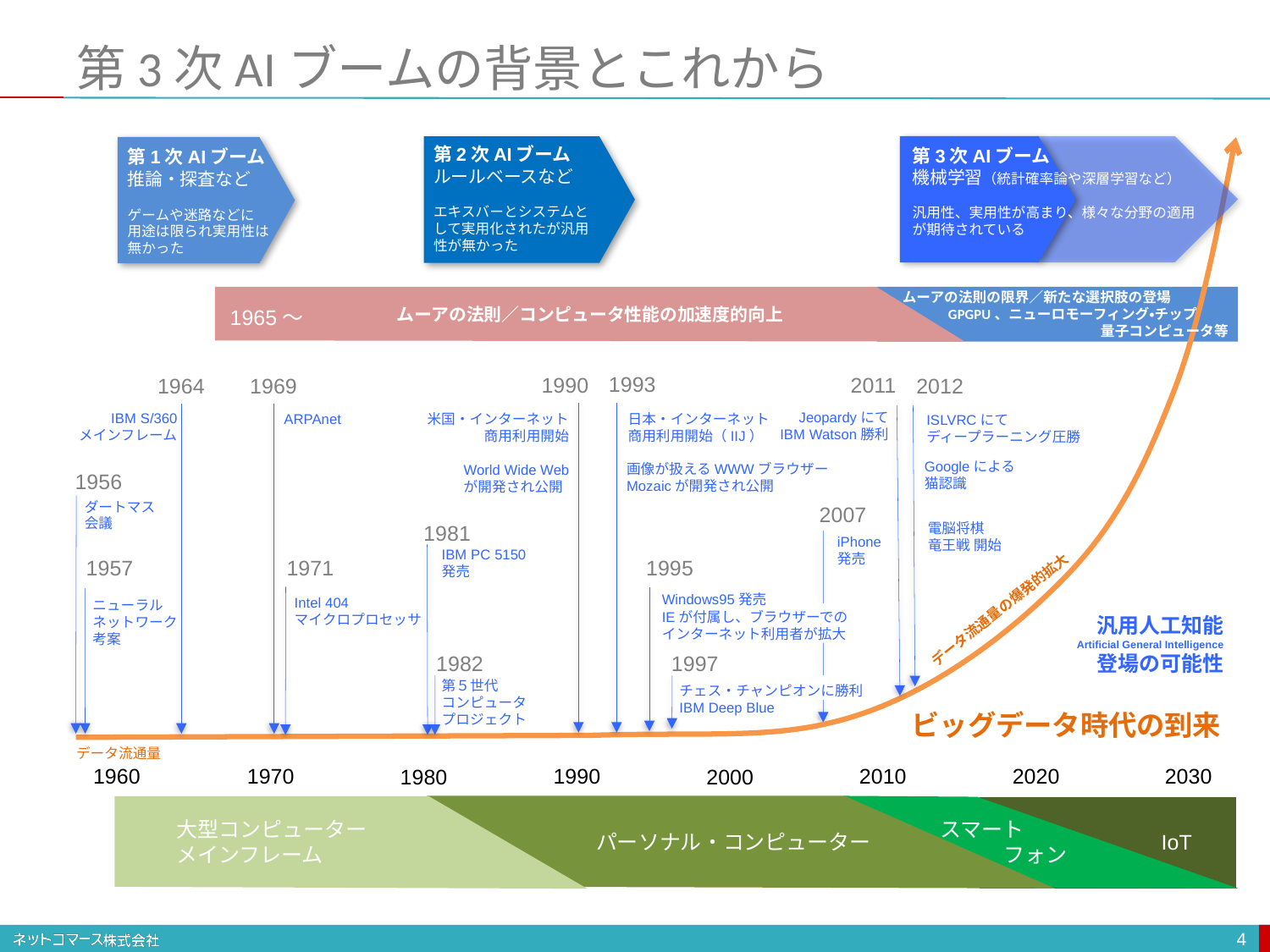

# 第3次AIブームの背景とこれから

第2次AIブーム
ルールベースなど

エキスバーとシステムとして実用化されたが汎用性が無かった

第3次AIブーム
機械学習（統計確率論や深層学習など）

汎用性、実用性が高まり、様々な分野の適用が期待されている
第1次AIブーム
推論・探査など

ゲームや迷路などに
用途は限られ実用性は
無かった
ムーアの法則の限界／新たな選択肢の登場
　　　GPGPU、ニューロモーフィング・チップ
　　　　　　　　　　　　　　量子コンピュータ等
ムーアの法則／コンピュータ性能の加速度的向上

1965〜
1993
1990
2011
1964
1969
2012
Jeopardyにて
IBM Watson勝利
IBM S/360
メインフレーム
日本・インターネット
商用利用開始（IIJ）
ARPAnet
米国・インターネット
商用利用開始
ISLVRCにて
ディープラーニング圧勝
Googleによる
猫認識
画像が扱えるWWWブラウザー
Mozaicが開発され公開
World Wide Web
が開発され公開
1956
ダートマス
会議
2007
電脳将棋
竜王戦 開始
1981
iPhone
発売
IBM PC 5150
発売
1957
1971
1995
Windows95発売
IEが付属し、ブラウザーでの
インターネット利用者が拡大
Intel 404
マイクロプロセッサ
ニューラル
ネットワーク
考案
データ流通量の爆発的拡大

汎用人工知能
Artificial General Intelligence
登場の可能性
1997
1982
第５世代
コンピュータ
プロジェクト

チェス・チャンピオンに勝利
IBM Deep Blue
ビッグデータ時代の到来
データ流通量
2030
1970
1990
2010
2020
1960
1980
2000

スマート
　　　フォン
大型コンピューター
メインフレーム
IoT
パーソナル・コンピューター
4